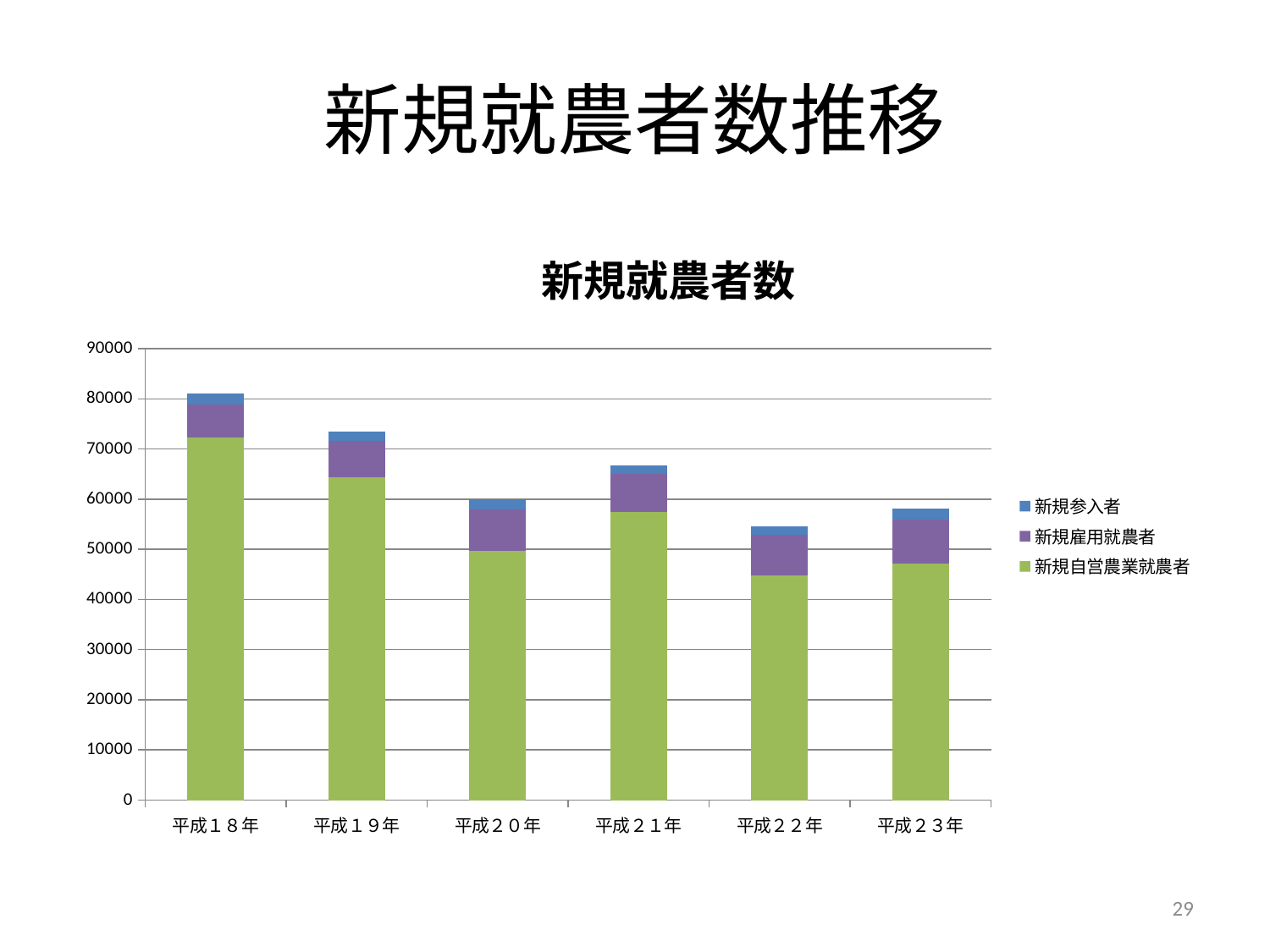

# 新規就農者数推移

### Chart: 新規就農者数

| Category | 新規自営農業就農者 | 新規雇用就農者 | 新規参入者 |
|---|---|---|---|
| 平成１８年 | 72350.0 | 6510.0 | 2180.0 |
| 平成１９年 | 64420.0 | 7290.0 | 1750.0 |
| 平成２０年 | 49640.0 | 8400.0 | 1960.0 |
| 平成２１年 | 57400.0 | 7570.0 | 1850.0 |
| 平成２２年 | 44800.0 | 8040.0 | 1730.0 |
| 平成２３年 | 47100.0 | 8920.0 | 2100.0 |
29